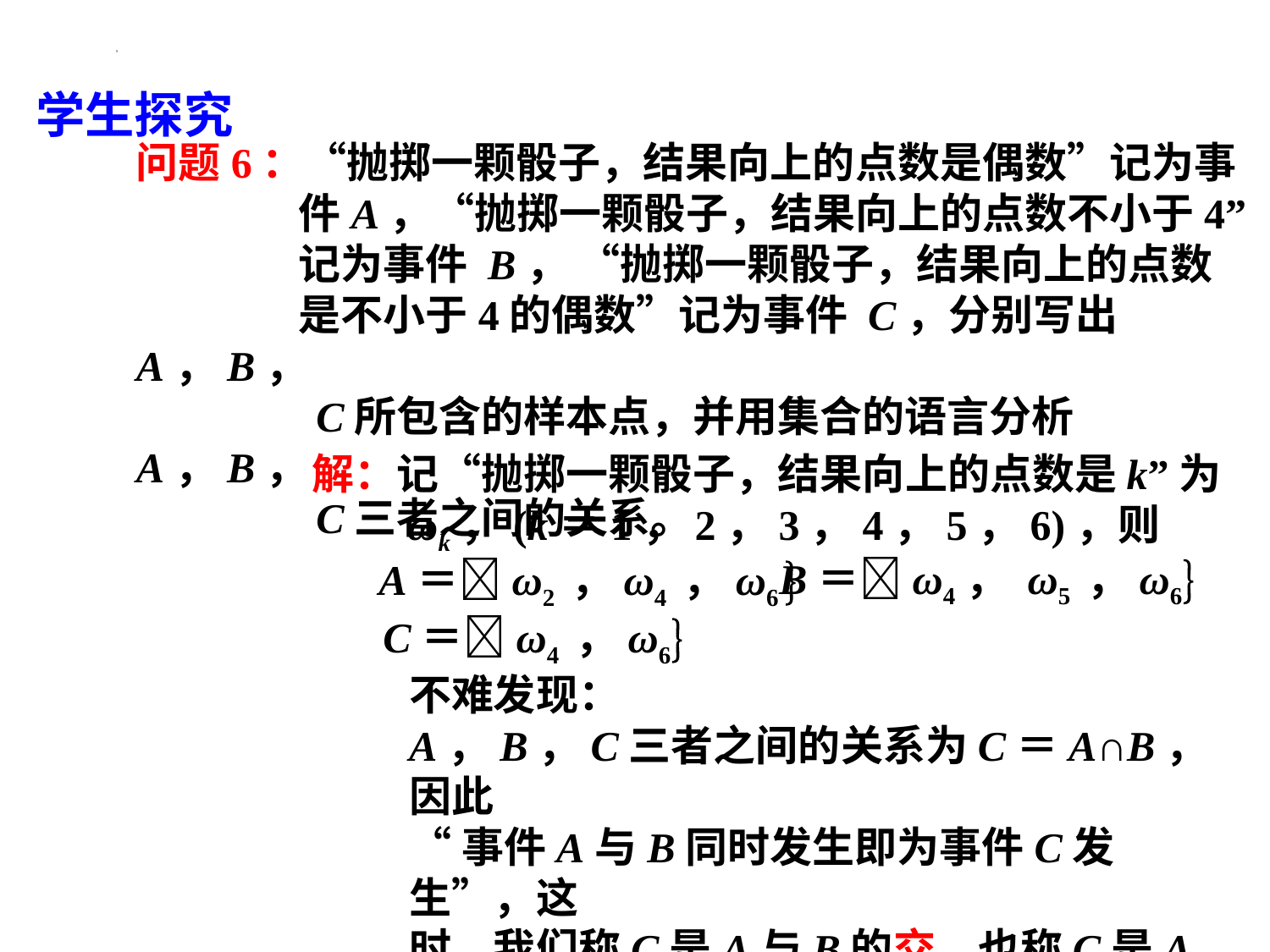

学生探究
问题6：“抛掷一颗骰子，结果向上的点数是偶数”记为事
                件A，“抛掷一颗骰子，结果向上的点数不小于4”
                记为事件 B， “抛掷一颗骰子，结果向上的点数
                是不小于4的偶数”记为事件 C，分别写出A，B，
                 C所包含的样本点，并用集合的语言分析A，B，
                 C三者之间的关系。
解：记“抛掷一颗骰子，结果向上的点数是k”为
         ωk，(k＝1，2，3，4，5，6)，则
B＝{ω4， ω5 ，ω6}
A＝{ω2 ，ω4 ，ω6 }
C＝{ω4 ，ω6}
不难发现：
A，B，C三者之间的关系为C＝A∩B，因此
“事件A与B同时发生即为事件C发生”，这
时，我们称C是A与B的交，也称C是A与B的
积，并记作C＝AB。